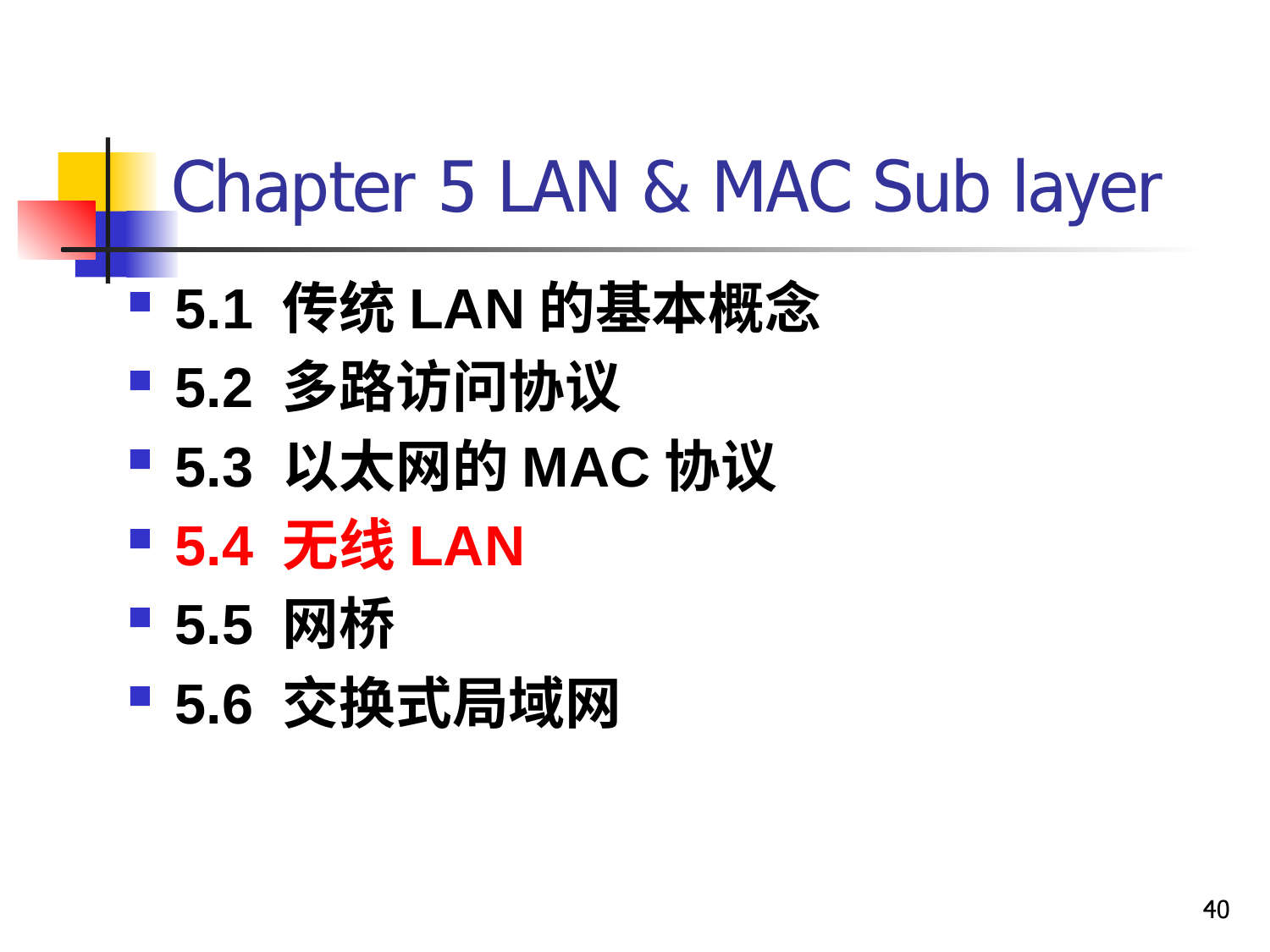

# Chapter 5 LAN & MAC Sub layer
5.1 传统LAN的基本概念
5.2 多路访问协议
5.3 以太网的MAC协议
5.4 无线LAN
5.5 网桥
5.6 交换式局域网
40